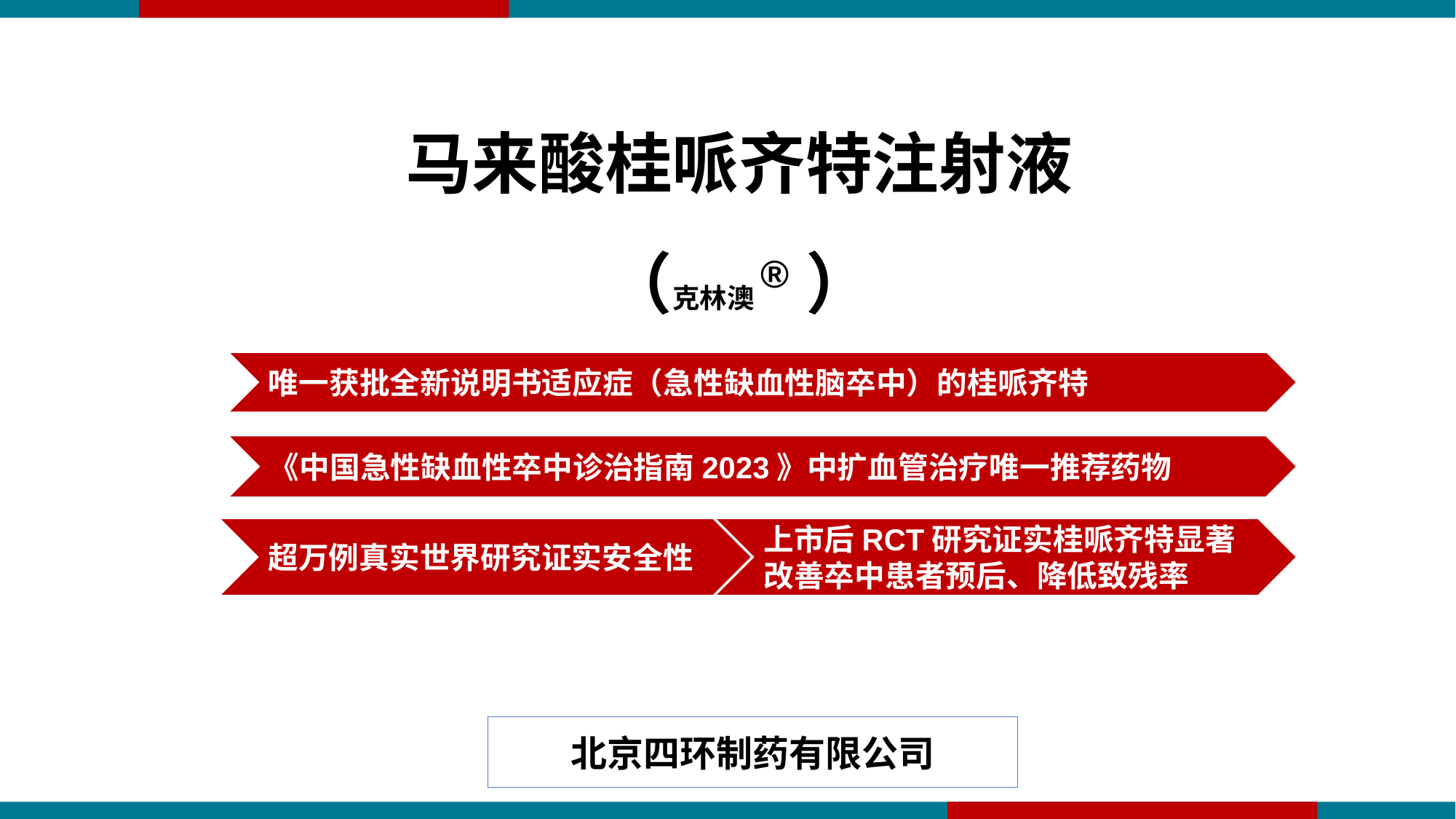

马来酸桂哌齐特注射液
（克林澳®）
唯一获批全新说明书适应症（急性缺血性脑卒中）的桂哌齐特
《中国急性缺血性卒中诊治指南2023》中扩血管治疗唯一推荐药物
超万例真实世界研究证实安全性
上市后RCT研究证实桂哌齐特显著改善卒中患者预后、降低致残率
北京四环制药有限公司